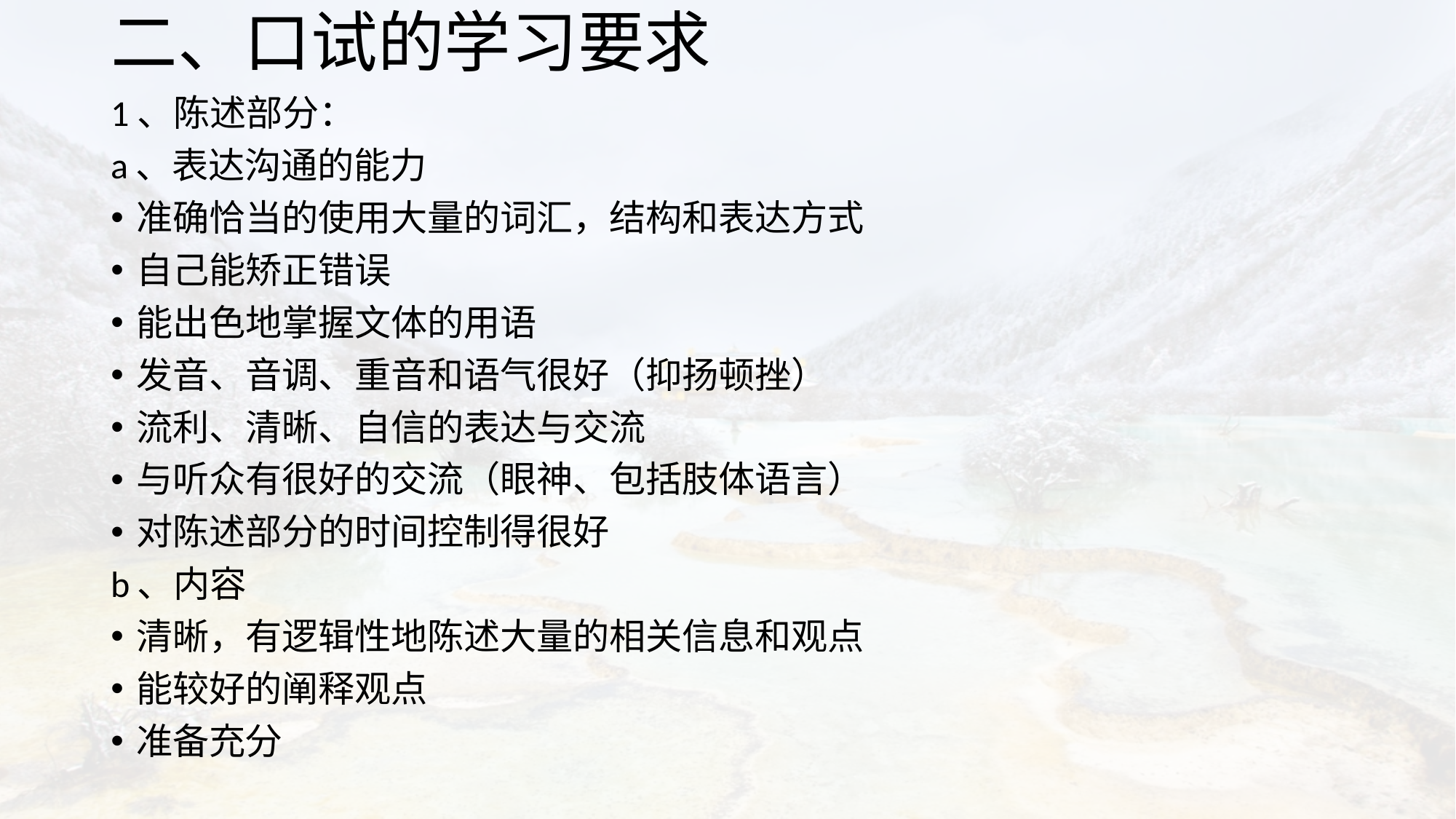

# 二、口试的学习要求
1、陈述部分：
a、表达沟通的能力
准确恰当的使用大量的词汇，结构和表达方式
自己能矫正错误
能出色地掌握文体的用语
发音、音调、重音和语气很好（抑扬顿挫）
流利、清晰、自信的表达与交流
与听众有很好的交流（眼神、包括肢体语言）
对陈述部分的时间控制得很好
b、内容
清晰，有逻辑性地陈述大量的相关信息和观点
能较好的阐释观点
准备充分